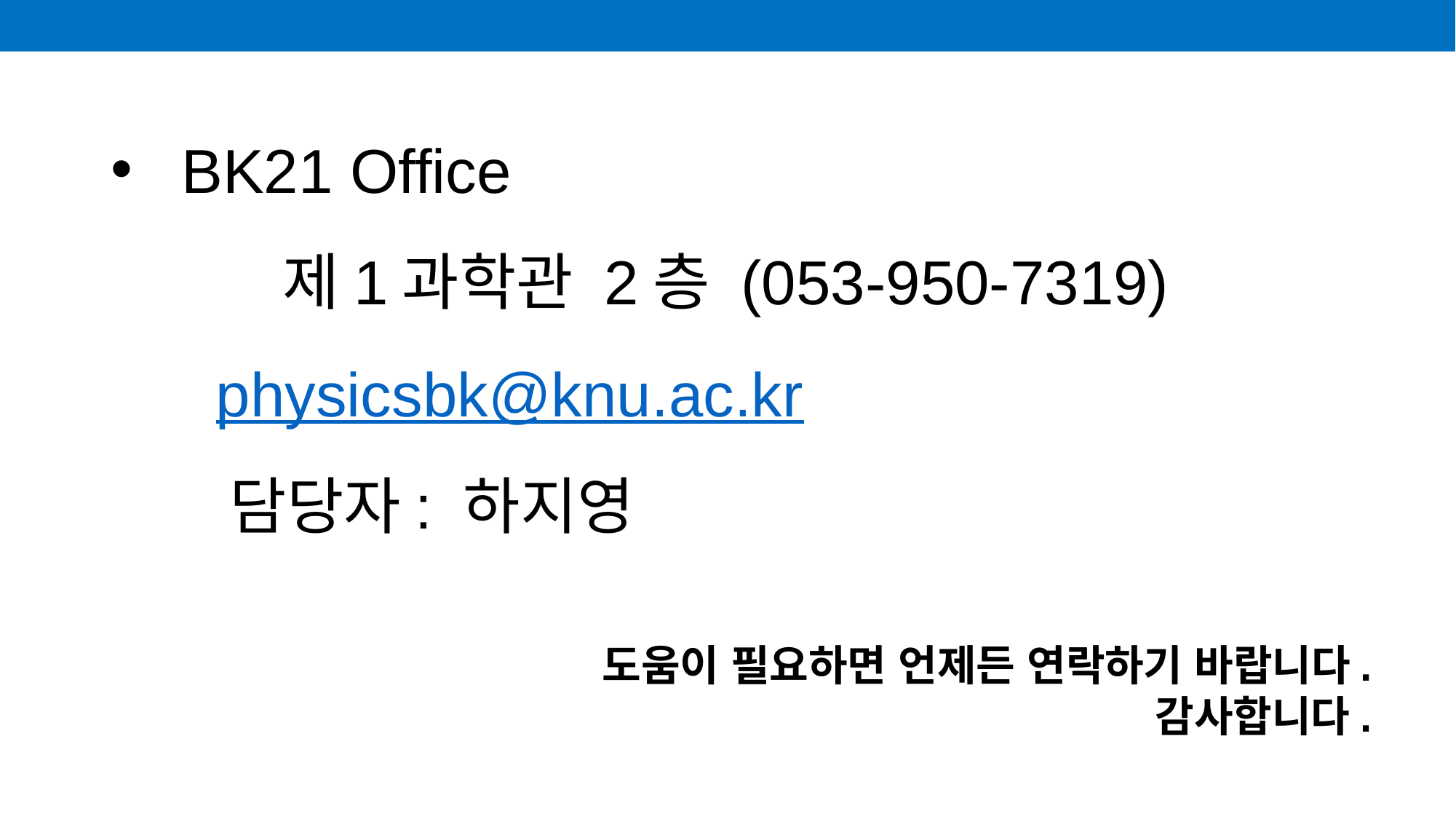

# BK21 Office 제1과학관 2층 (053-950-7319) physicsbk@knu.ac.kr 담당자: 하지영
도움이 필요하면 언제든 연락하기 바랍니다.
감사합니다.